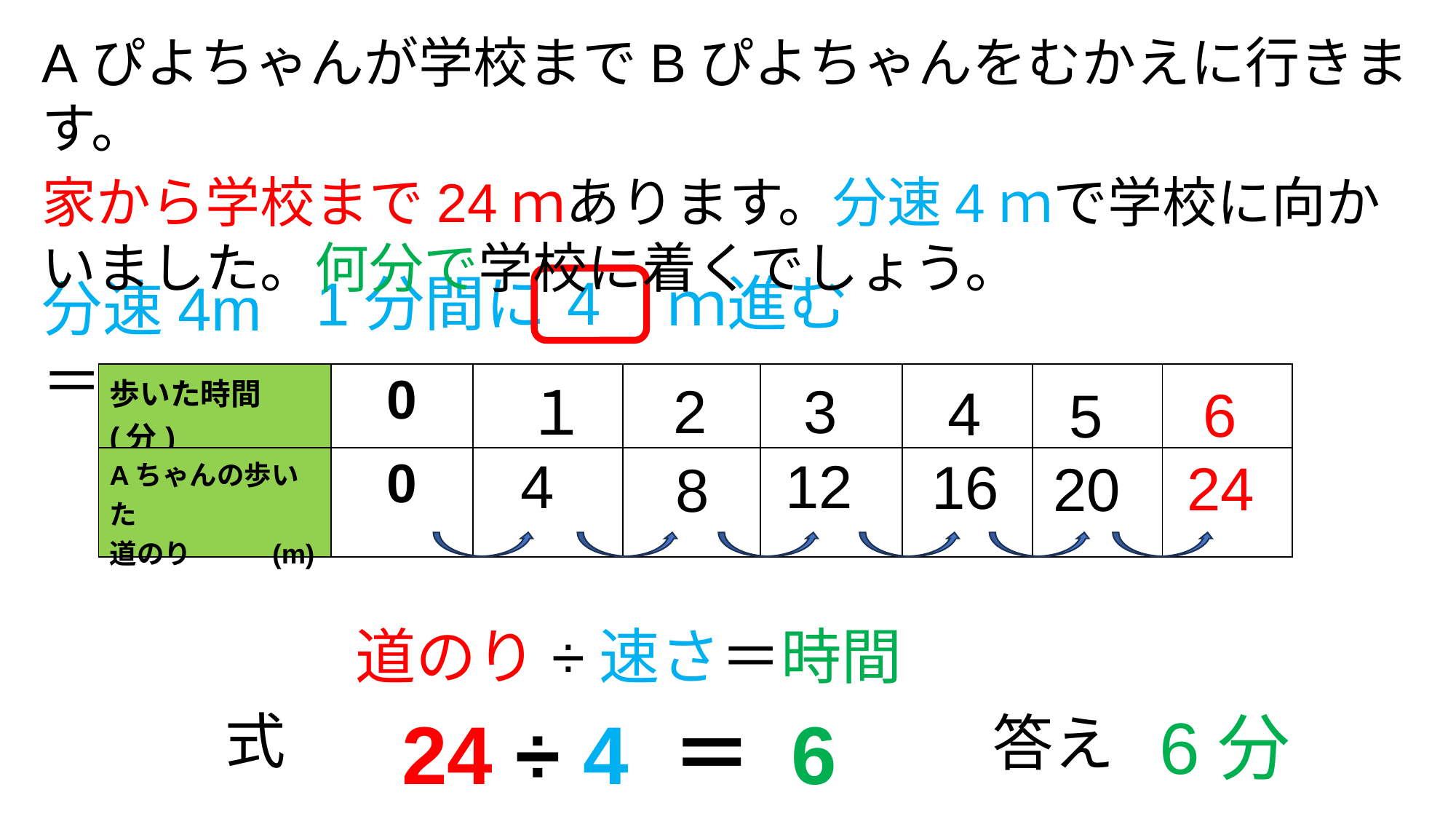

Aぴよちゃんが学校までBぴよちゃんをむかえに行きます。
家から学校まで24ｍあります。分速4ｍで学校に向かいました。何分で学校に着くでしょう。
4
1分間に　　ｍ進む

分速4m ＝
| 歩いた時間 (分) | 0 |  |  |  |  |  |  |
| --- | --- | --- | --- | --- | --- | --- | --- |
| Aちゃんの歩いた 道のり 　　 (m) | 0 |  |  |  |  |  |  |
2
3
１
4
6
5
12
4
16
24
20
8

道のり÷速さ＝時間
6分
24 ÷ 4 ＝ 6
式
答え